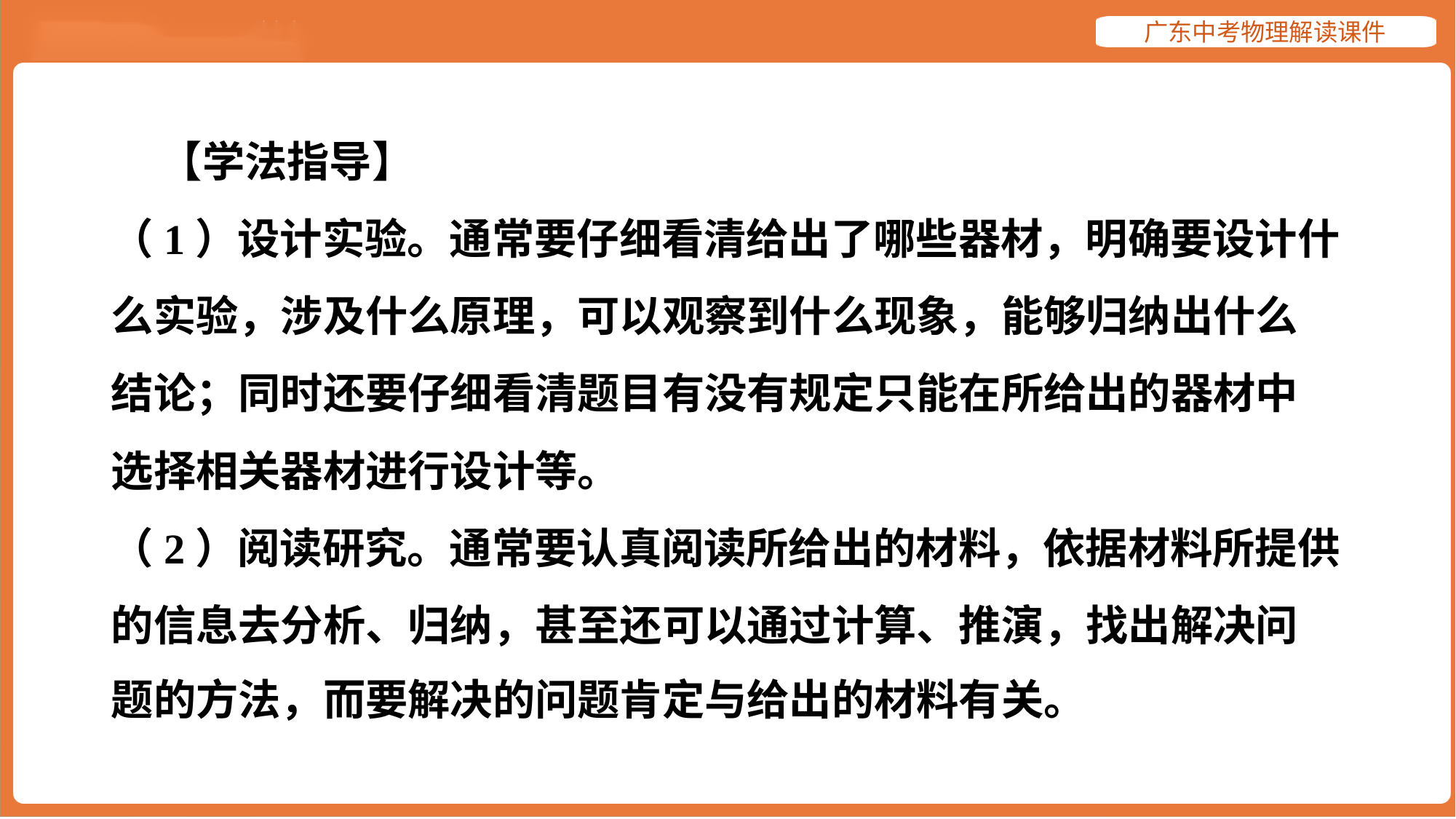

【学法指导】
（1）设计实验。通常要仔细看清给出了哪些器材，明确要设计什
么实验，涉及什么原理，可以观察到什么现象，能够归纳出什么
结论；同时还要仔细看清题目有没有规定只能在所给出的器材中
选择相关器材进行设计等。
（2）阅读研究。通常要认真阅读所给出的材料，依据材料所提供
的信息去分析、归纳，甚至还可以通过计算、推演，找出解决问
题的方法，而要解决的问题肯定与给出的材料有关。#1.1.2